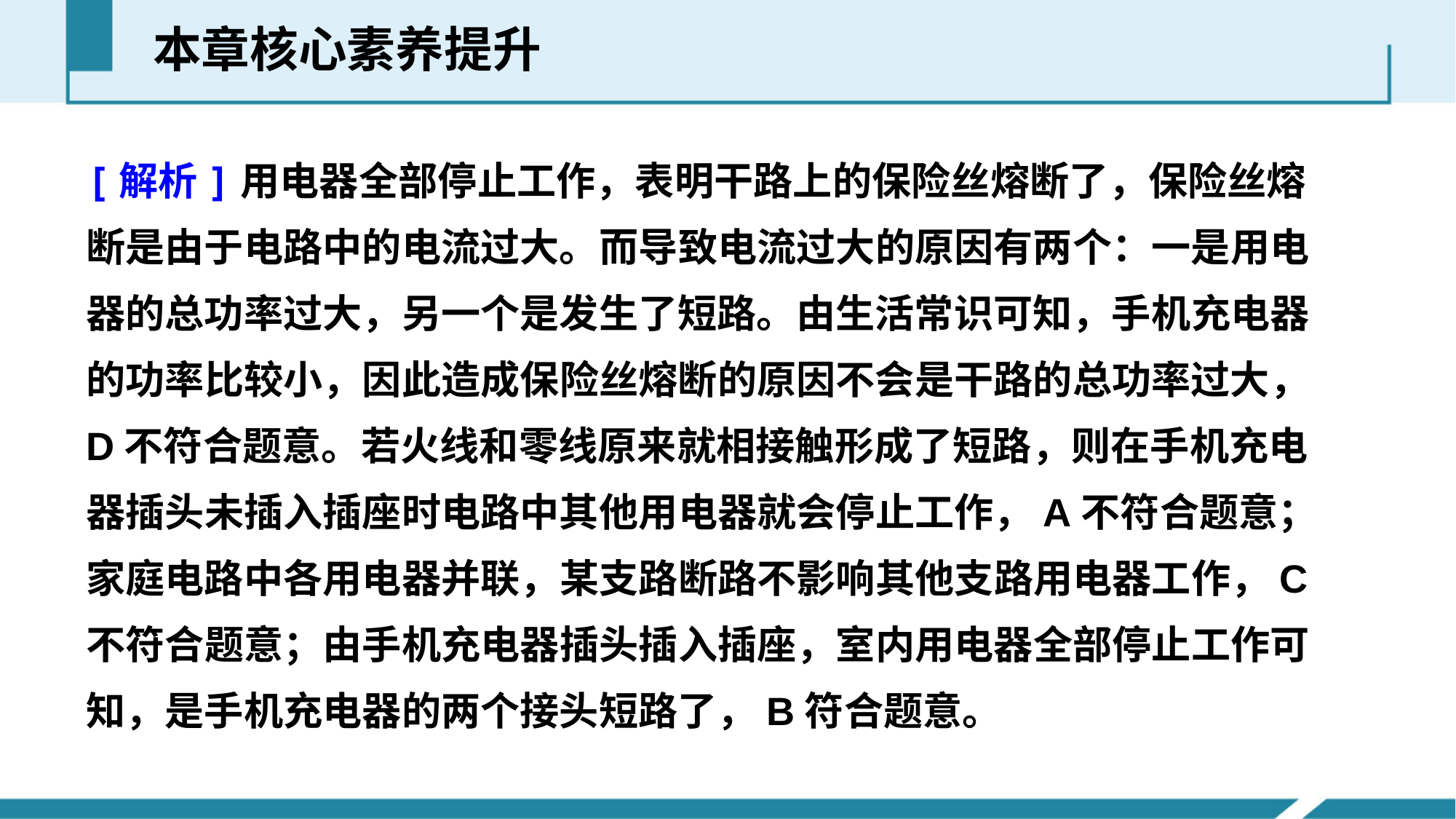

本章核心素养提升
[解析]用电器全部停止工作，表明干路上的保险丝熔断了，保险丝熔断是由于电路中的电流过大。而导致电流过大的原因有两个：一是用电器的总功率过大，另一个是发生了短路。由生活常识可知，手机充电器的功率比较小，因此造成保险丝熔断的原因不会是干路的总功率过大，D不符合题意。若火线和零线原来就相接触形成了短路，则在手机充电器插头未插入插座时电路中其他用电器就会停止工作，A不符合题意；家庭电路中各用电器并联，某支路断路不影响其他支路用电器工作，C不符合题意；由手机充电器插头插入插座，室内用电器全部停止工作可知，是手机充电器的两个接头短路了，B符合题意。